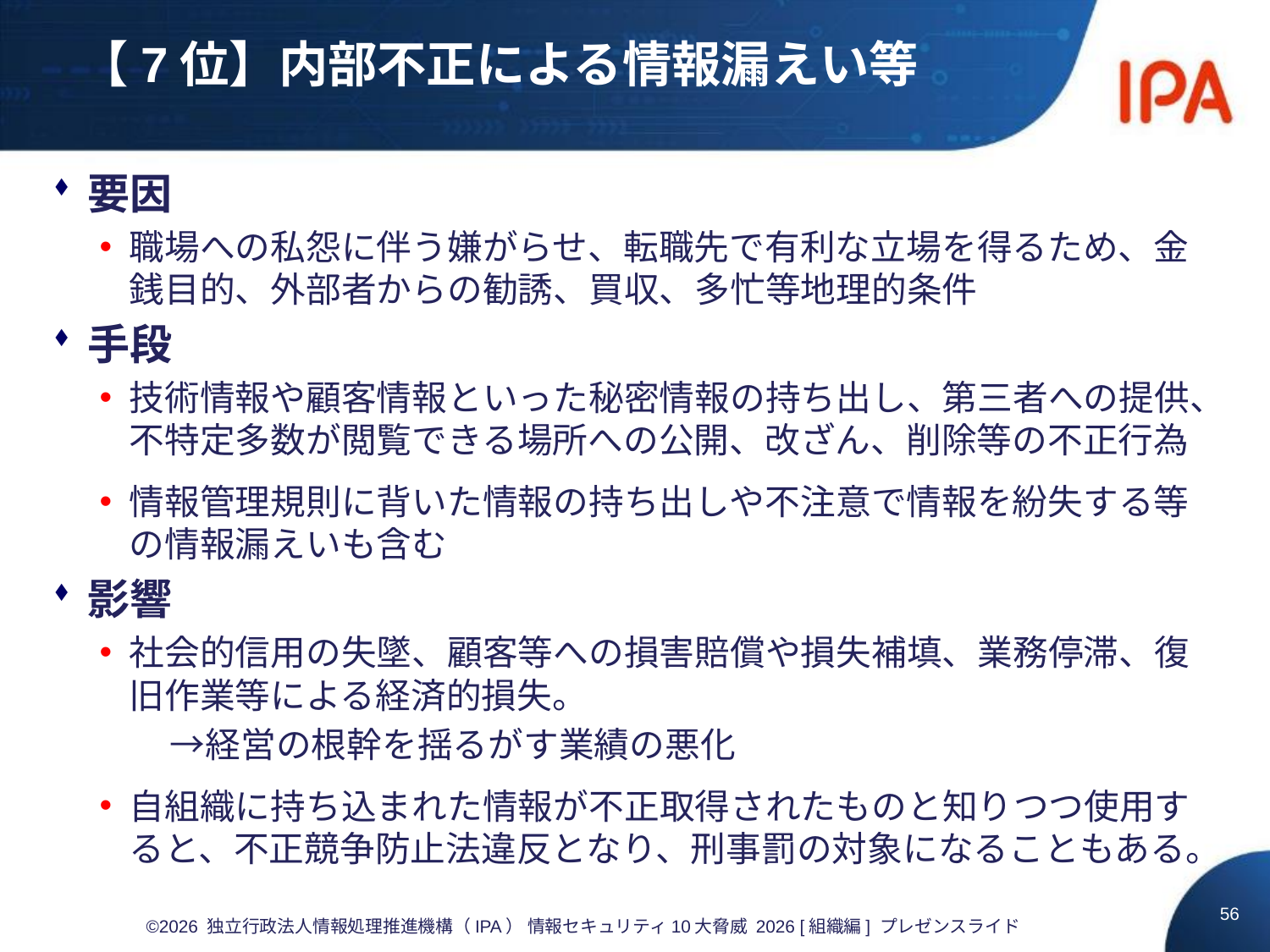

# 【7位】内部不正による情報漏えい等
要因
職場への私怨に伴う嫌がらせ、転職先で有利な立場を得るため、金銭目的、外部者からの勧誘、買収、多忙等地理的条件
手段
技術情報や顧客情報といった秘密情報の持ち出し、第三者への提供、不特定多数が閲覧できる場所への公開、改ざん、削除等の不正行為

情報管理規則に背いた情報の持ち出しや不注意で情報を紛失する等の情報漏えいも含む
影響
社会的信用の失墜、顧客等への損害賠償や損失補填、業務停滞、復旧作業等による経済的損失。
　　→経営の根幹を揺るがす業績の悪化

自組織に持ち込まれた情報が不正取得されたものと知りつつ使用すると、不正競争防止法違反となり、刑事罰の対象になることもある。

56
©2026 独立行政法人情報処理推進機構（IPA） 情報セキュリティ10大脅威 2026 [組織編] プレゼンスライド